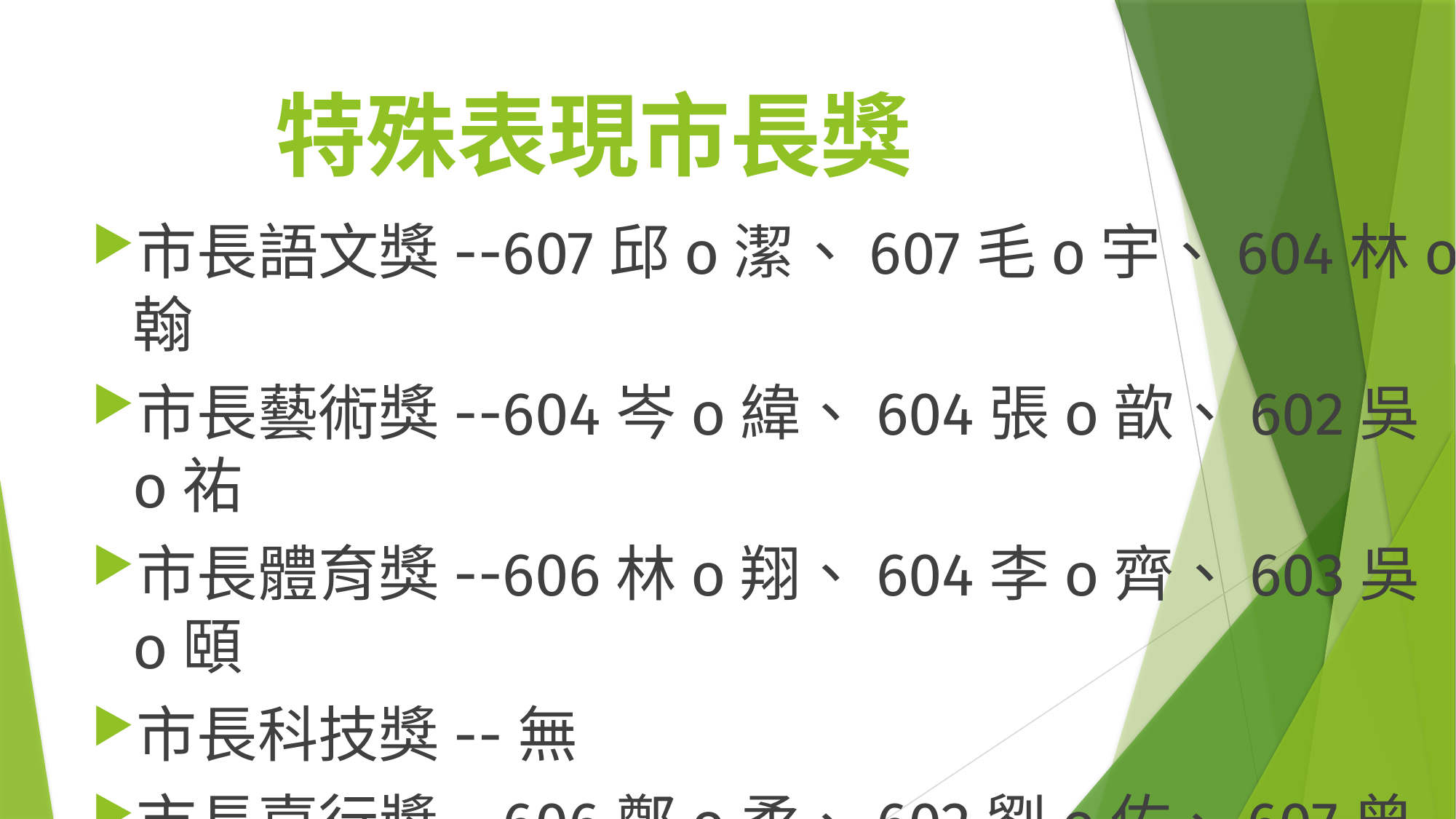

# 特殊表現市長獎
市長語文獎--607邱o潔、607毛o宇、604林o翰
市長藝術獎--604岑o緯、604張o歆、602吳o祐
市長體育獎--606林o翔、604李o齊、603吳o頤
市長科技獎--無
市長嘉行獎--606鄭o柔、602劉o佑、607曾o璇
市長勵志獎--605王o如、 606蔡o馨